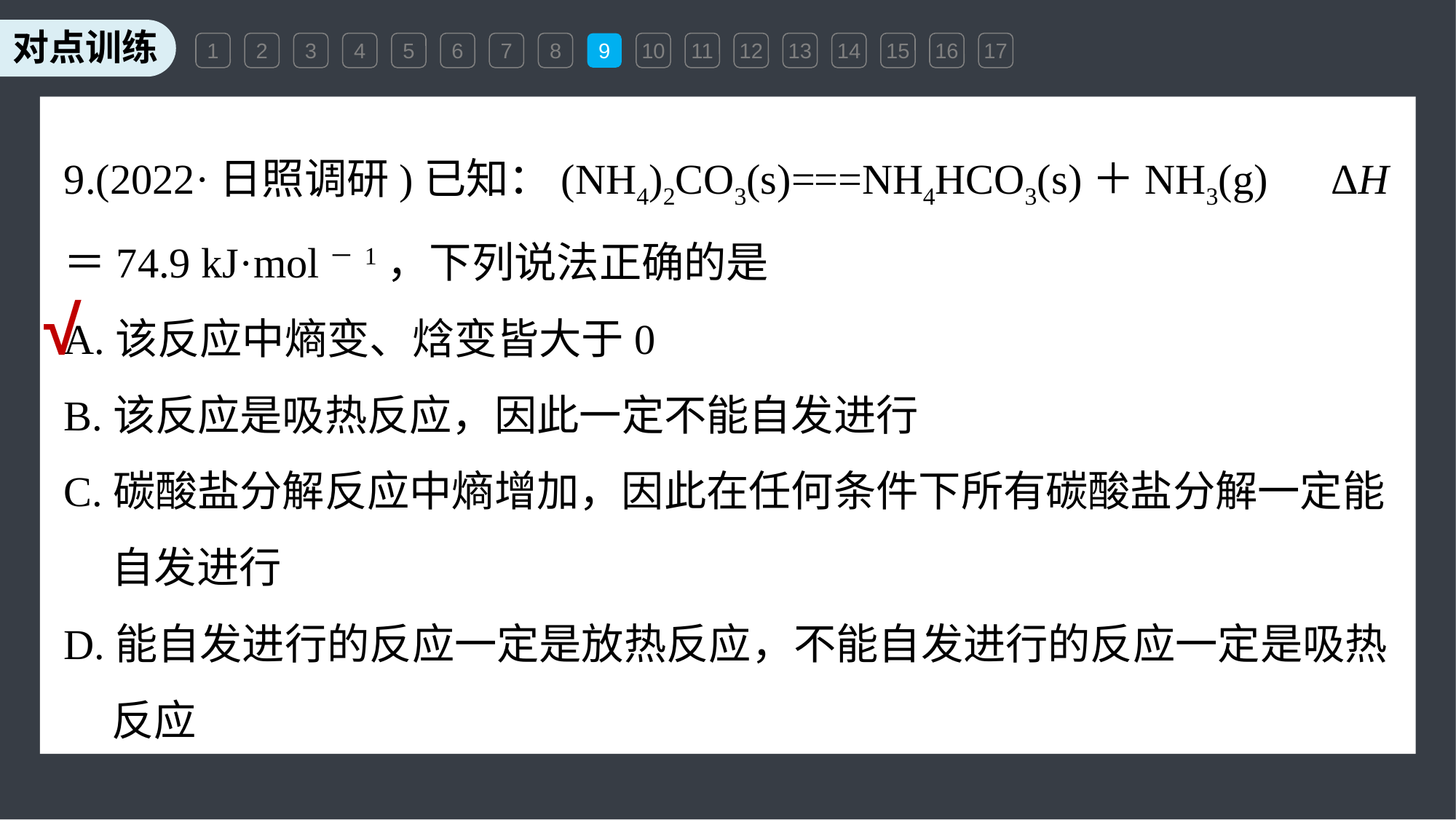

1
2
3
4
5
6
7
8
9
10
11
12
13
14
15
16
17
9.(2022·日照调研)已知：(NH4)2CO3(s)===NH4HCO3(s)＋NH3(g)　ΔH＝74.9 kJ·mol－1，下列说法正确的是
A.该反应中熵变、焓变皆大于0
B.该反应是吸热反应，因此一定不能自发进行
C.碳酸盐分解反应中熵增加，因此在任何条件下所有碳酸盐分解一定能
    自发进行
D.能自发进行的反应一定是放热反应，不能自发进行的反应一定是吸热
    反应
√